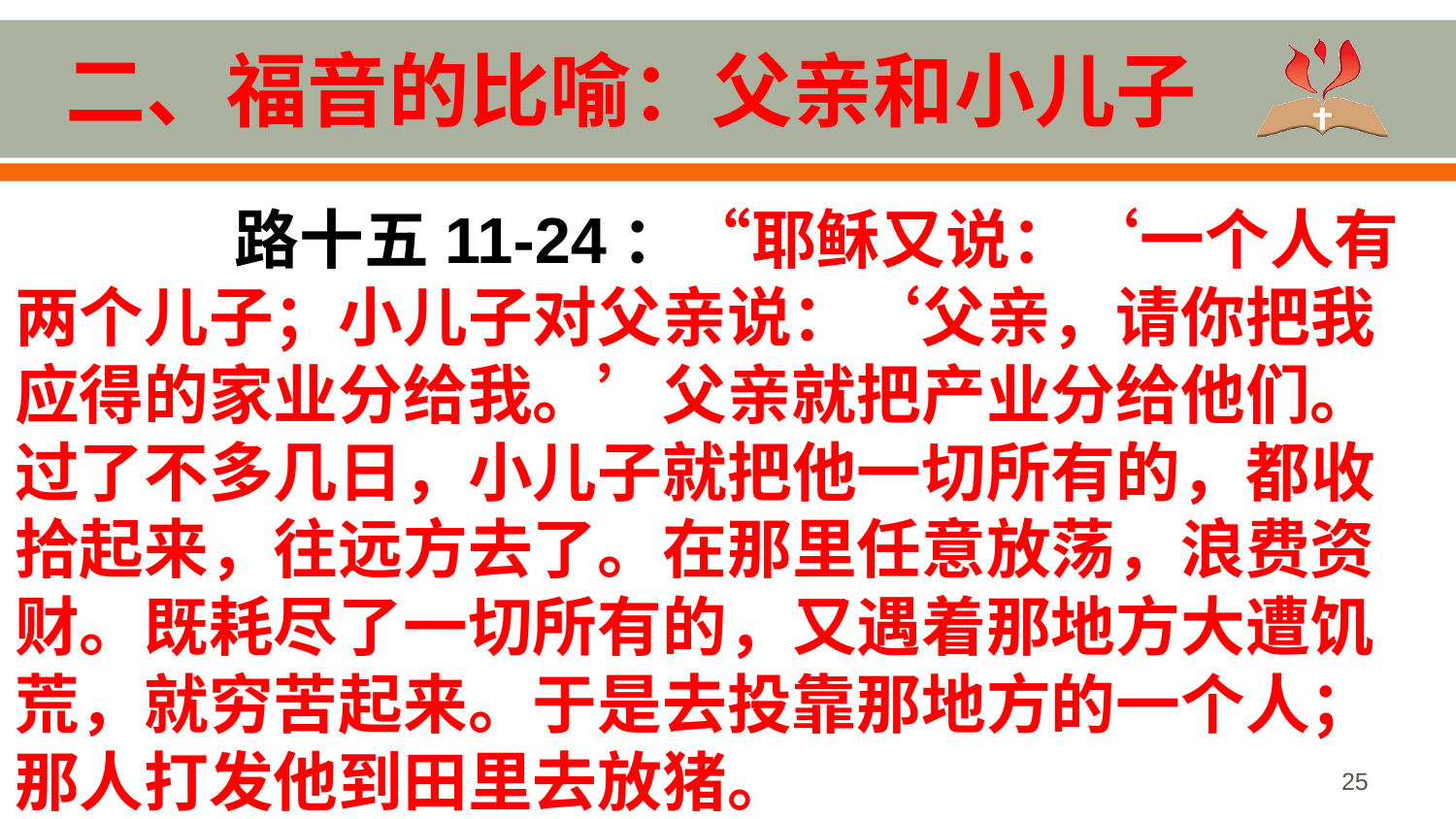

# 二、福音的比喻：父亲和小儿子
	    路十五11-24：“耶稣又说：‘一个人有两个儿子；小儿子对父亲说：‘父亲，请你把我应得的家业分给我。’父亲就把产业分给他们。过了不多几日，小儿子就把他一切所有的，都收拾起来，往远方去了。在那里任意放荡，浪费资财。既耗尽了一切所有的，又遇着那地方大遭饥荒，就穷苦起来。于是去投靠那地方的一个人；那人打发他到田里去放猪。

25